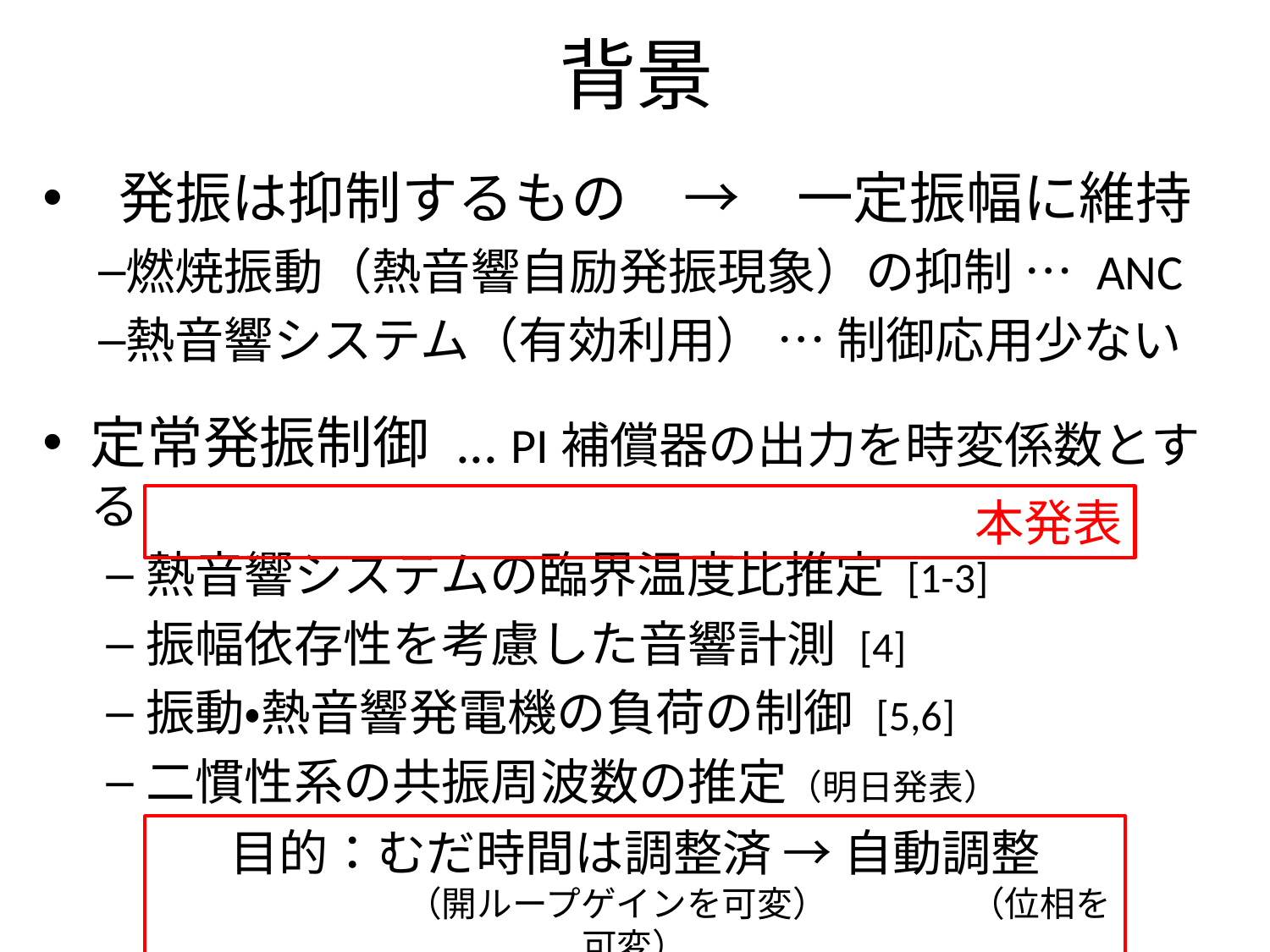

背景
　発振は抑制するもの　→　一定振幅に維持
燃焼振動（熱音響自励発振現象）の抑制 … ANC
熱音響システム（有効利用） … 制御応用少ない

定常発振制御 ... PI補償器の出力を時変係数とする
熱音響システムの臨界温度比推定 [1-3]
振幅依存性を考慮した音響計測 [4]
振動・熱音響発電機の負荷の制御 [5,6]
二慣性系の共振周波数の推定（明日発表）
本発表
目的：むだ時間は調整済 → 自動調整
　　　　　　　（開ループゲインを可変）　　　　（位相を可変）